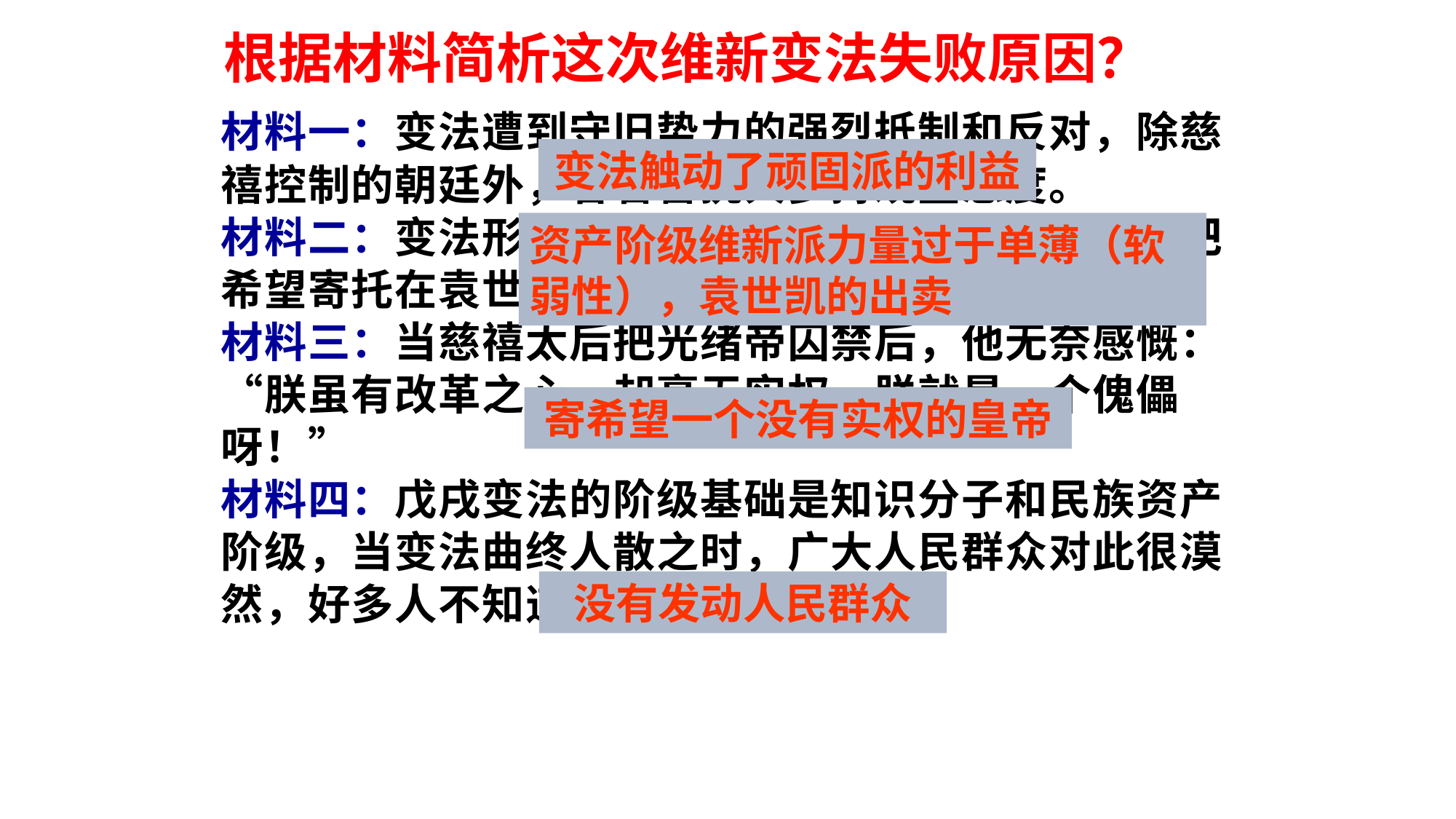

根据材料简析这次维新变法失败原因？
材料一：变法遭到守旧势力的强烈抵制和反对，除慈禧控制的朝廷外，各省督抚大多持观望态度。
材料二：变法形势危急时，维新派势单力薄，只好把希望寄托在袁世凯的身上，结果被袁世凯出卖。
材料三：当慈禧太后把光绪帝囚禁后，他无奈感慨：“朕虽有改革之心，却毫无实权，朕就是一个傀儡呀！”
材料四：戊戌变法的阶级基础是知识分子和民族资产阶级，当变法曲终人散之时，广大人民群众对此很漠然，好多人不知道具体情况。
变法触动了顽固派的利益
资产阶级维新派力量过于单薄（软弱性），袁世凯的出卖
寄希望一个没有实权的皇帝
没有发动人民群众